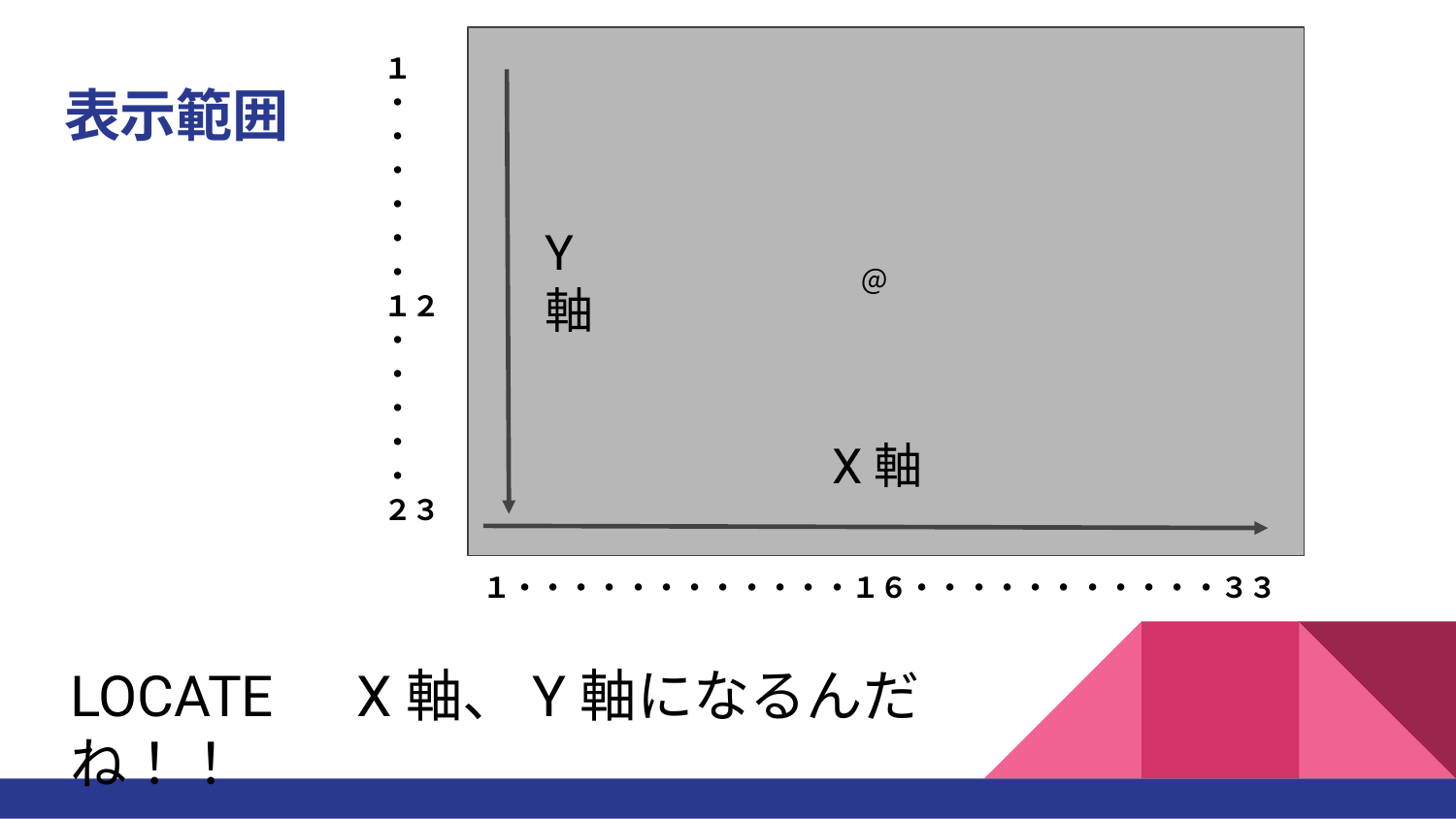

１
・
・
・
・
・
・
１２
・
・
・
・
・
２３
# 表示範囲
Y
軸
＠
X軸
１・・・・・・・・・・・・１６・・・・・・・・・・・３３
LOCATE　X軸、Y軸になるんだね！！